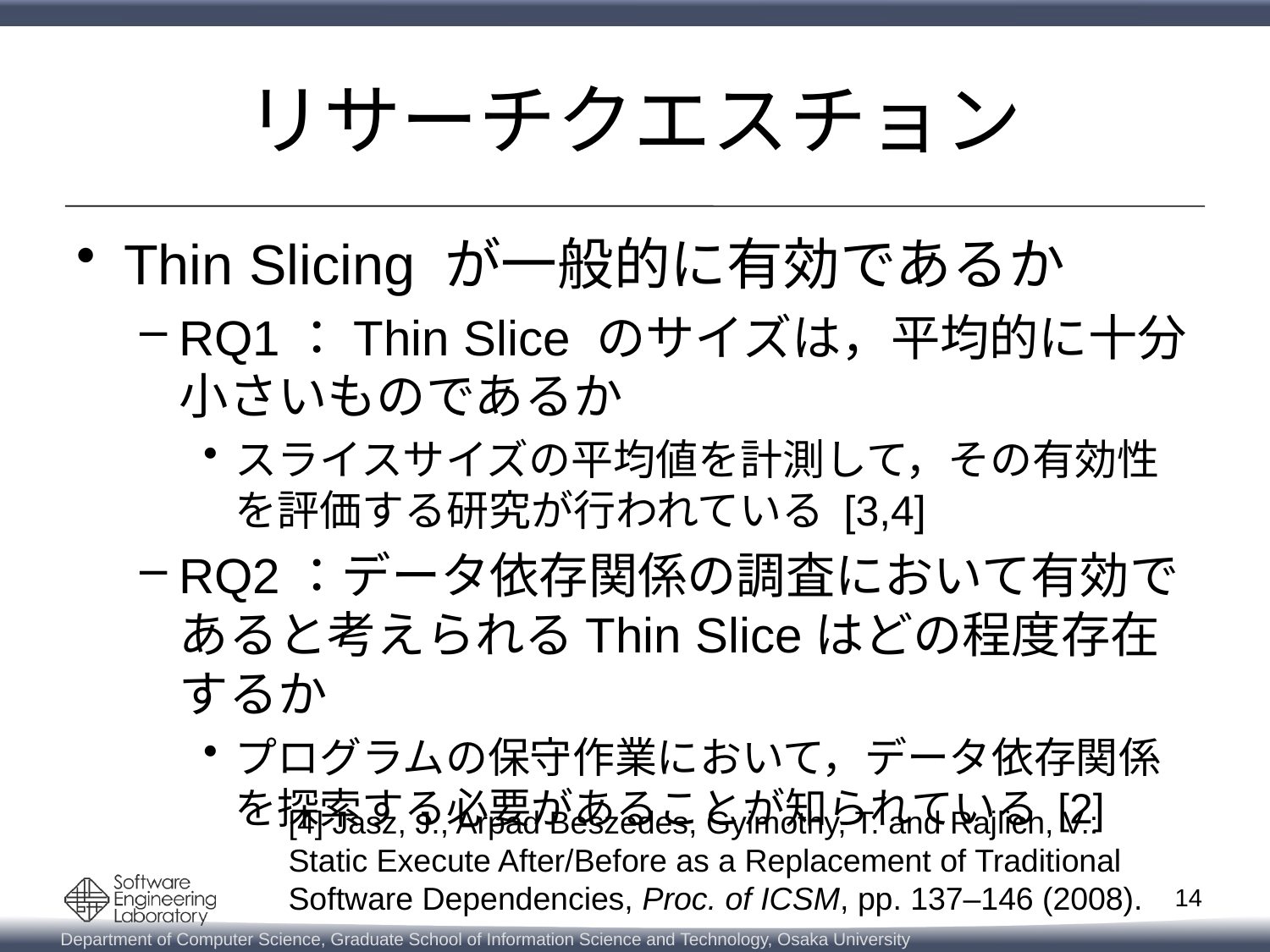

# リサーチクエスチョン
Thin Slicing が一般的に有効であるか
RQ1：Thin Slice のサイズは，平均的に十分小さいものであるか
スライスサイズの平均値を計測して，その有効性を評価する研究が行われている [3,4]
RQ2：データ依存関係の調査において有効であると考えられるThin Sliceはどの程度存在するか
プログラムの保守作業において，データ依存関係を探索する必要があることが知られている [2]
[4] Jasz, J., Arpad Beszedes, Gyimothy, T. and Rajlich, V.:
Static Execute After/Before as a Replacement of Traditional
Software Dependencies, Proc. of ICSM, pp. 137–146 (2008).
14